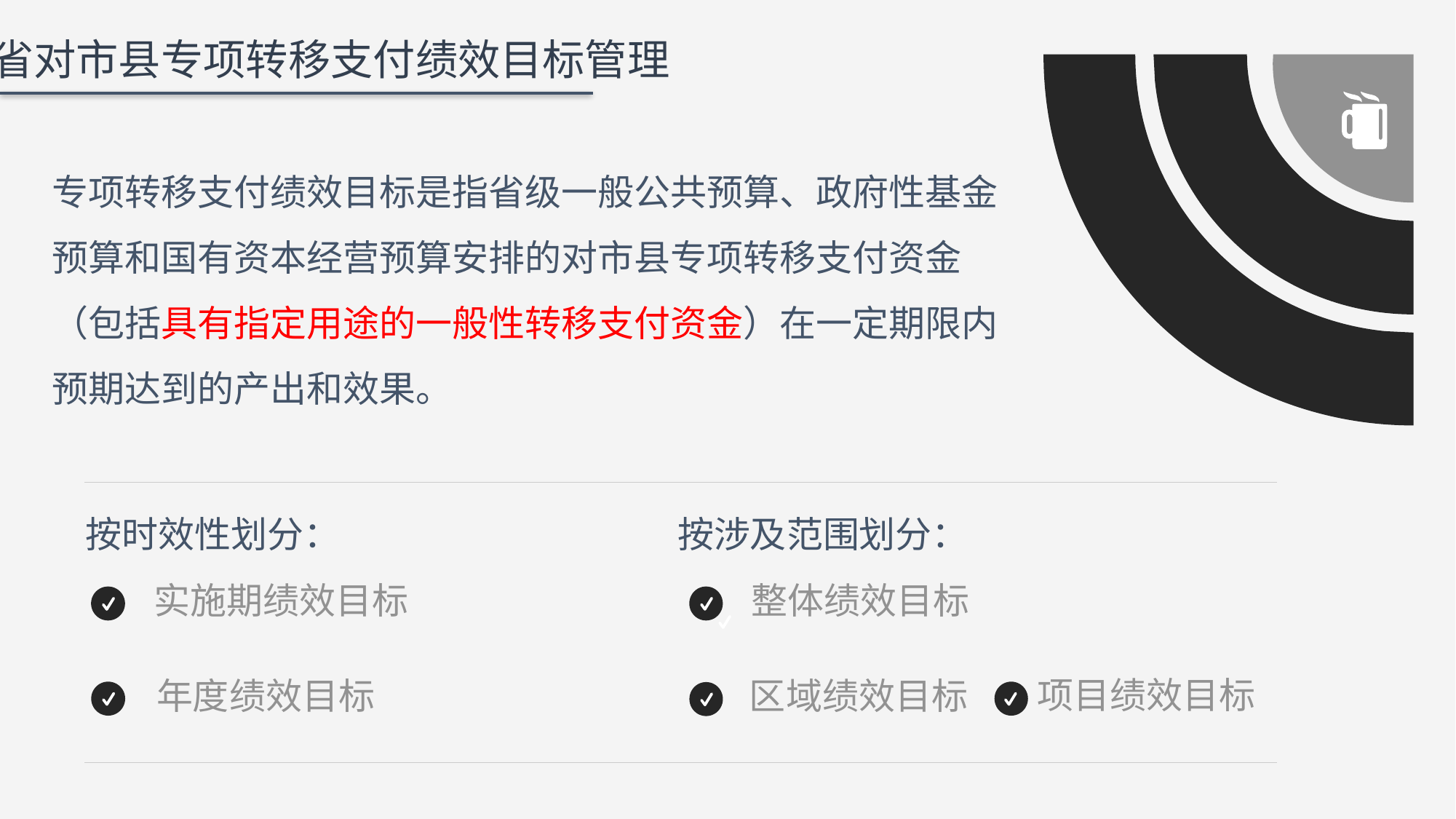

省对市县专项转移支付绩效目标管理

专项转移支付绩效目标是指省级一般公共预算、政府性基金预算和国有资本经营预算安排的对市县专项转移支付资金（包括具有指定用途的一般性转移支付资金）在一定期限内预期达到的产出和效果。
按时效性划分：
按涉及范围划分：
实施期绩效目标

年度绩效目标

整体绩效目标

区域绩效目标

项目绩效目标